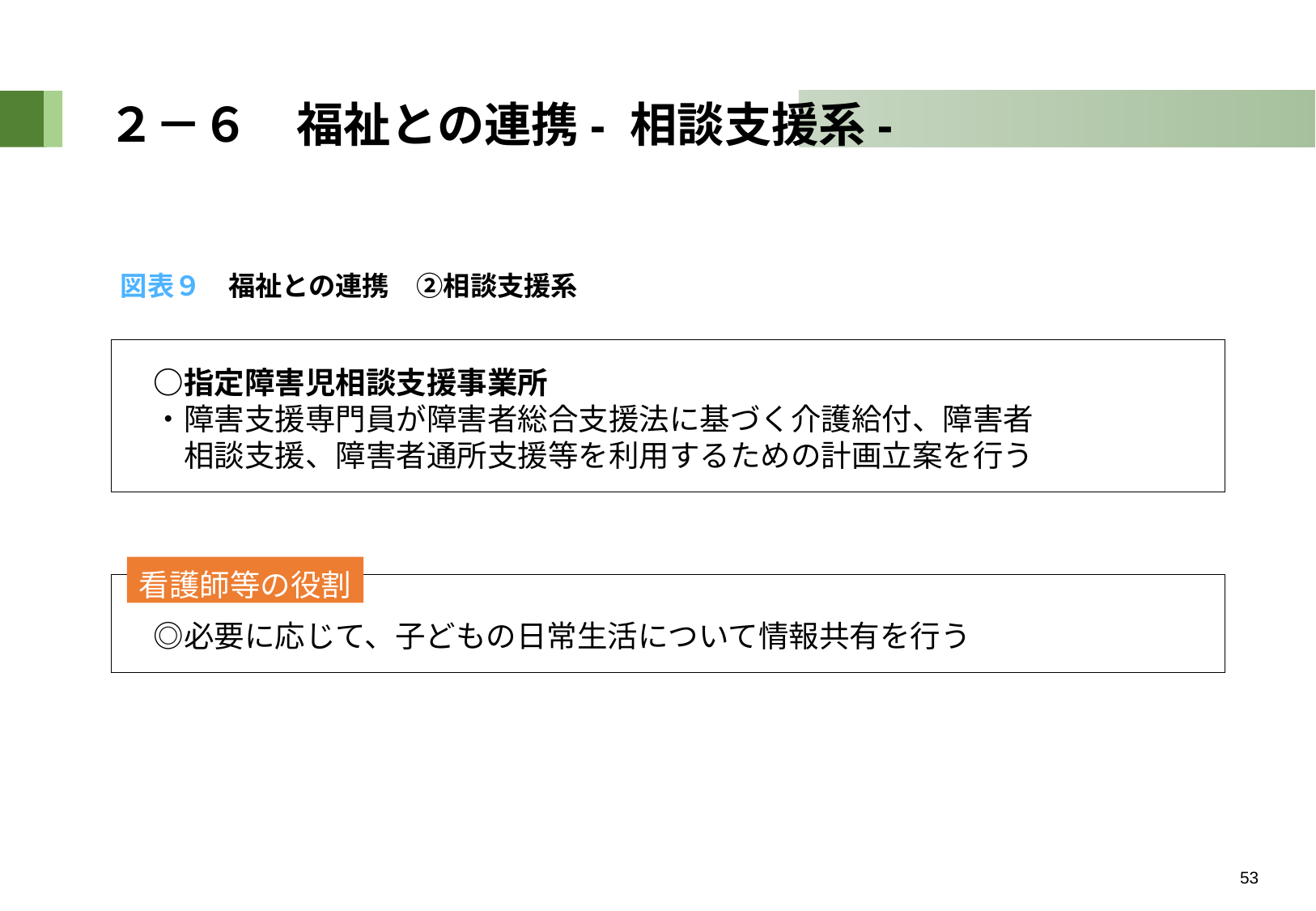

# ２－６　福祉との連携- 相談支援系-
図表９　福祉との連携　②相談支援系
　○指定障害児相談支援事業所
　・障害支援専門員が障害者総合支援法に基づく介護給付、障害者
　　相談支援、障害者通所支援等を利用するための計画立案を行う
看護師等の役割

　◎必要に応じて、子どもの日常生活について情報共有を行う
53